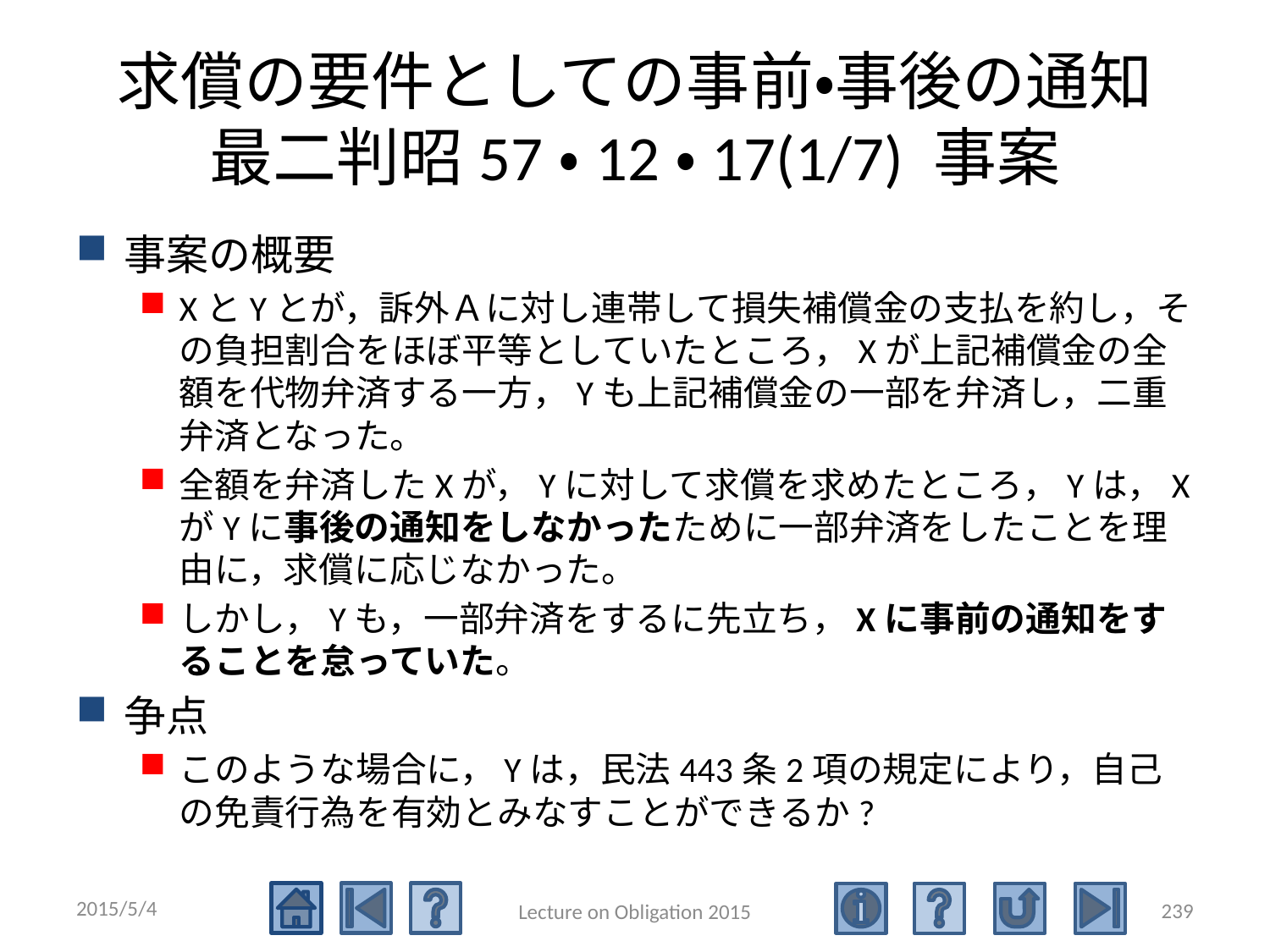

# 求償の要件としての事前・事後の通知 最二判昭57・12・17(1/7) 事案
事案の概要
XとYとが，訴外Ａに対し連帯して損失補償金の支払を約し，その負担割合をほぼ平等としていたところ，Xが上記補償金の全額を代物弁済する一方，Yも上記補償金の一部を弁済し，二重弁済となった。
全額を弁済したXが，Yに対して求償を求めたところ，Yは，XがYに事後の通知をしなかったために一部弁済をしたことを理由に，求償に応じなかった。
しかし，Yも，一部弁済をするに先立ち，Xに事前の通知をすることを怠っていた。
争点
このような場合に，Yは，民法443条2項の規定により，自己の免責行為を有効とみなすことができるか?
2015/5/4
239
Lecture on Obligation 2015